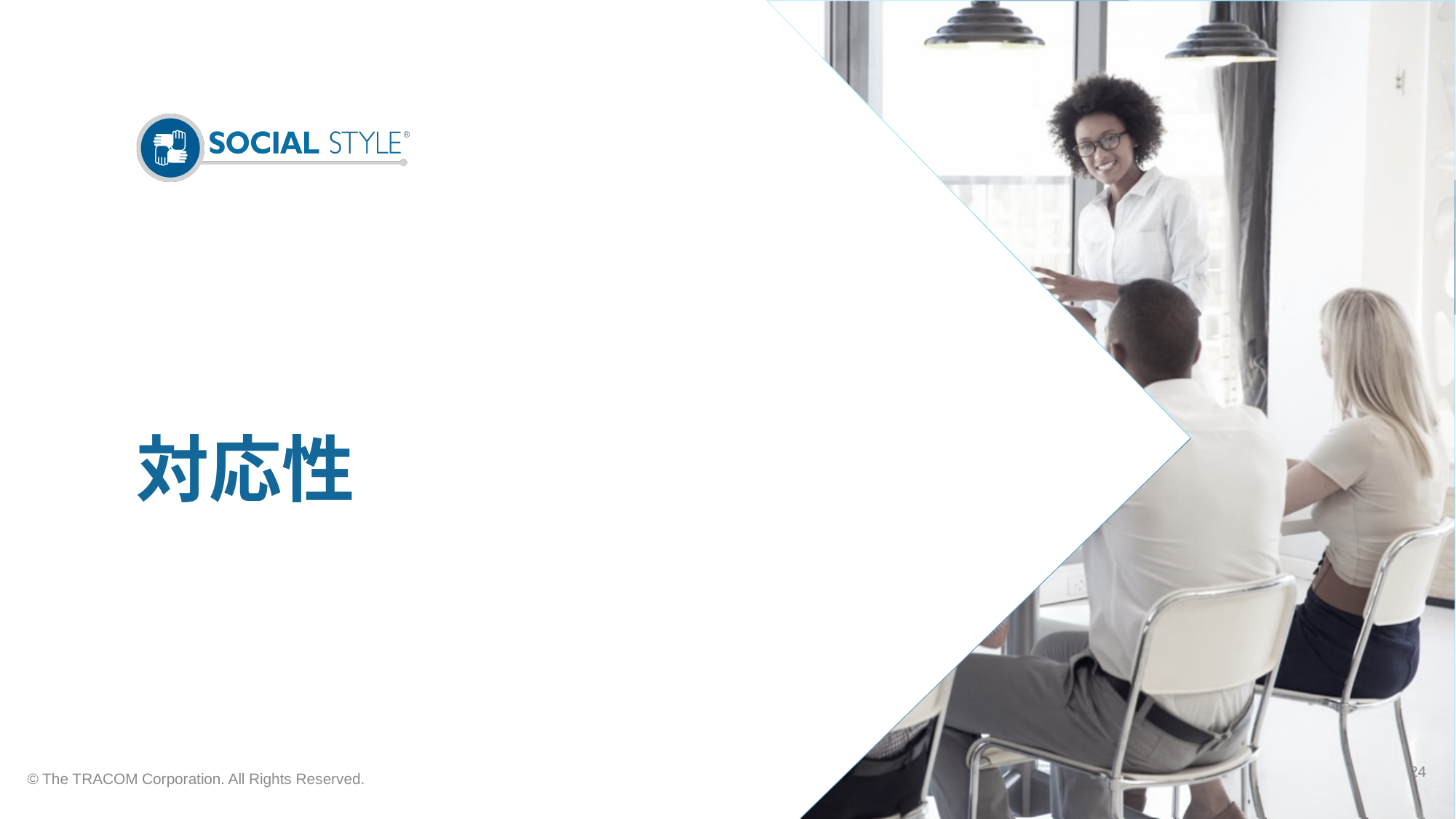

# 対応性
24
© The TRACOM Corporation. All Rights Reserved.